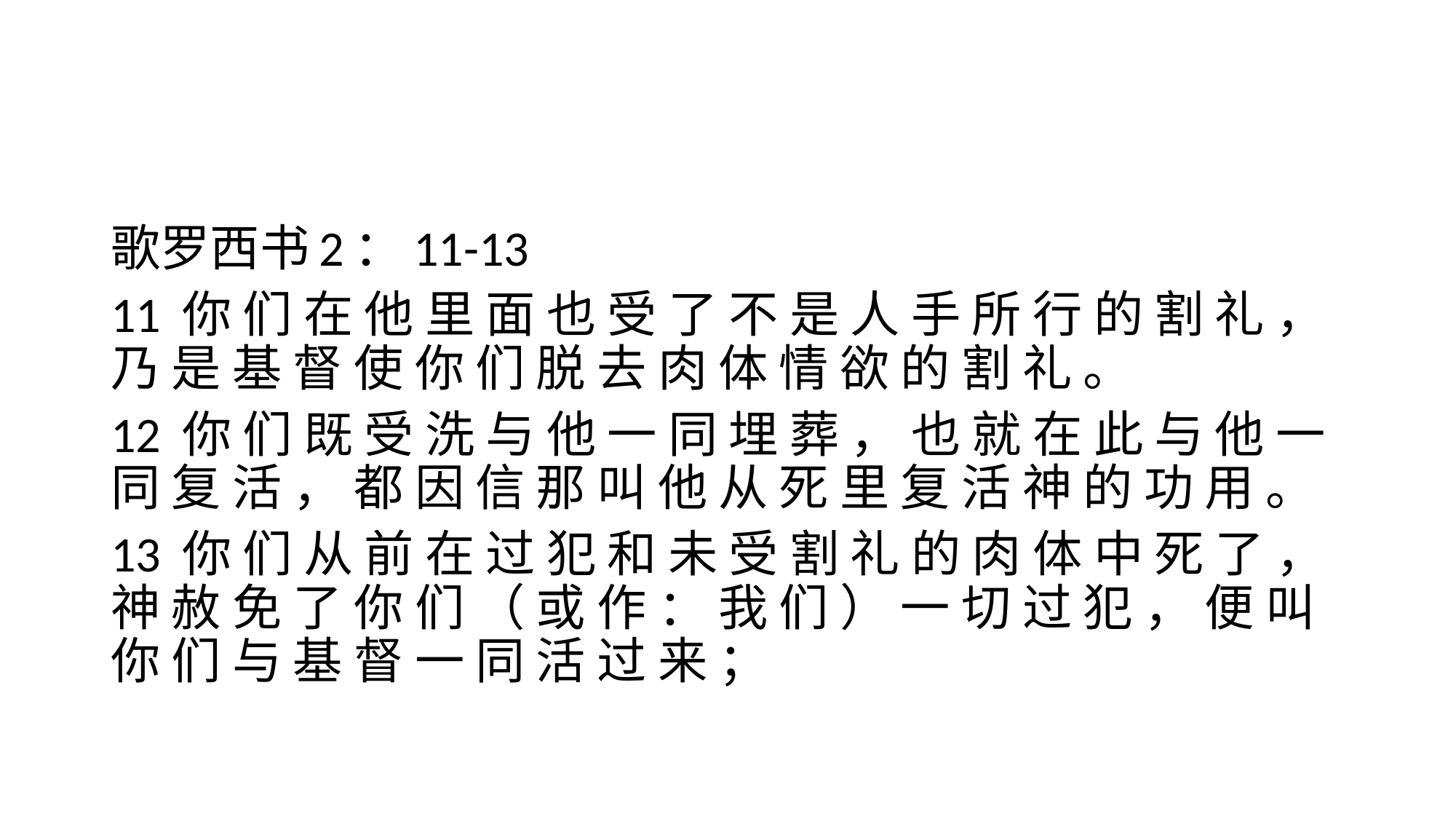

#
歌罗西书2：11-13
11 你 们 在 他 里 面 也 受 了 不 是 人 手 所 行 的 割 礼 ， 乃 是 基 督 使 你 们 脱 去 肉 体 情 欲 的 割 礼 。
12 你 们 既 受 洗 与 他 一 同 埋 葬 ， 也 就 在 此 与 他 一 同 复 活 ， 都 因 信 那 叫 他 从 死 里 复 活 神 的 功 用 。
13 你 们 从 前 在 过 犯 和 未 受 割 礼 的 肉 体 中 死 了 ， 神 赦 免 了 你 们 （ 或 作 ： 我 们 ） 一 切 过 犯 ， 便 叫 你 们 与 基 督 一 同 活 过 来 ；